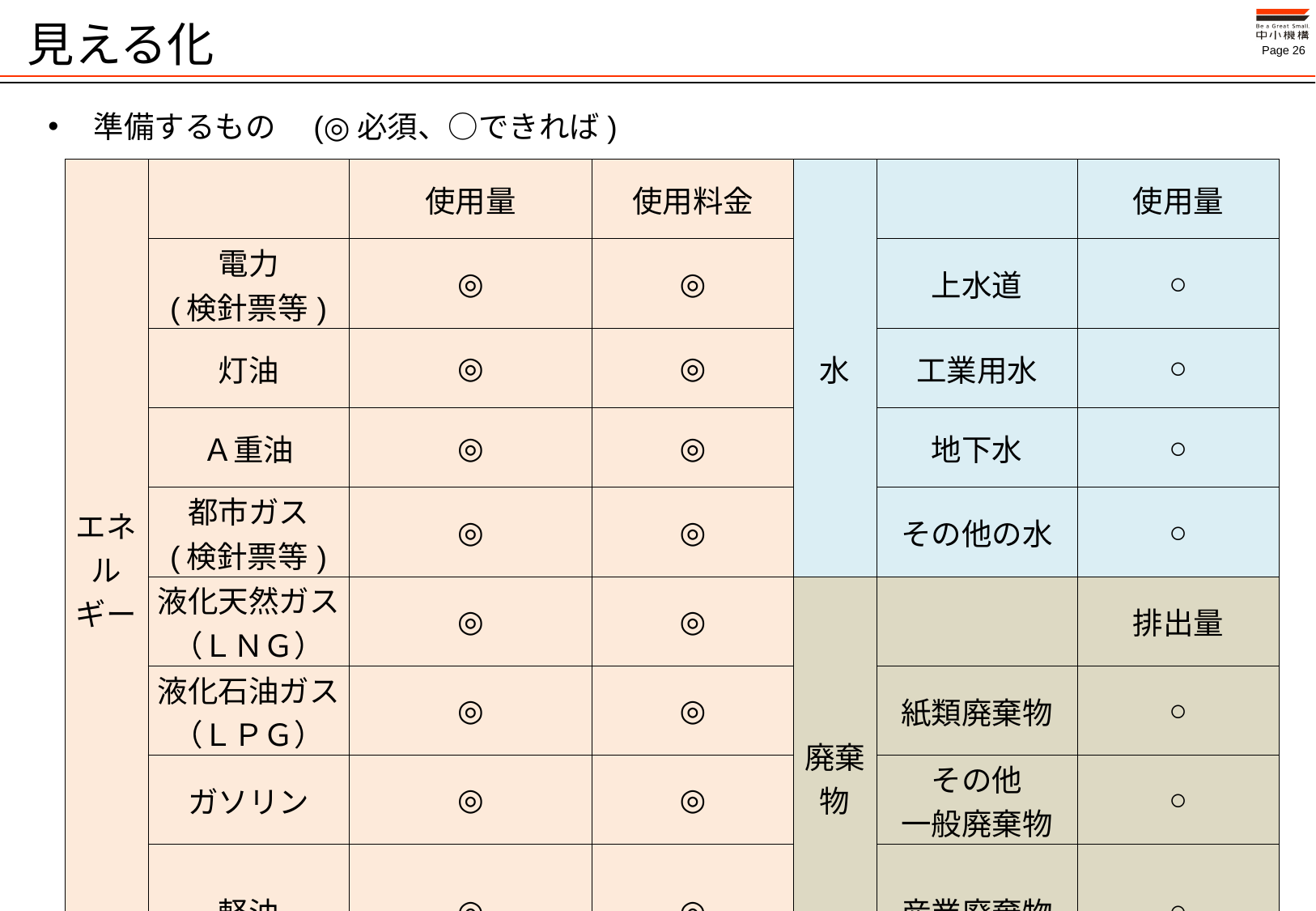

# 見える化
準備するもの　(◎必須、○できれば)
| エネルギー |  | 使用量 | 使用料金 | 水 |  | 使用量 |
| --- | --- | --- | --- | --- | --- | --- |
| エネルギー | 電力 (検針票等) | ◎ | ◎ | 水 | 上水道 | ○ |
|  | 灯油 | ◎ | ◎ |  | 工業用水 | ○ |
|  | Ａ重油 | ◎ | ◎ |  | 地下水 | ○ |
|  | 都市ガス (検針票等) | ◎ | ◎ |  | その他の水 | ○ |
|  | 液化天然ガス （ＬＮＧ） | ◎ | ◎ | 廃棄物 |  | 排出量 |
|  | 液化石油ガス （ＬＰＧ） | ◎ | ◎ | 廃棄物 | 紙類廃棄物 | ○ |
|  | ガソリン | ◎ | ◎ |  | その他 一般廃棄物 | ○ |
|  | 軽油 | ◎ | ◎ |  | 産業廃棄物 | ○ |